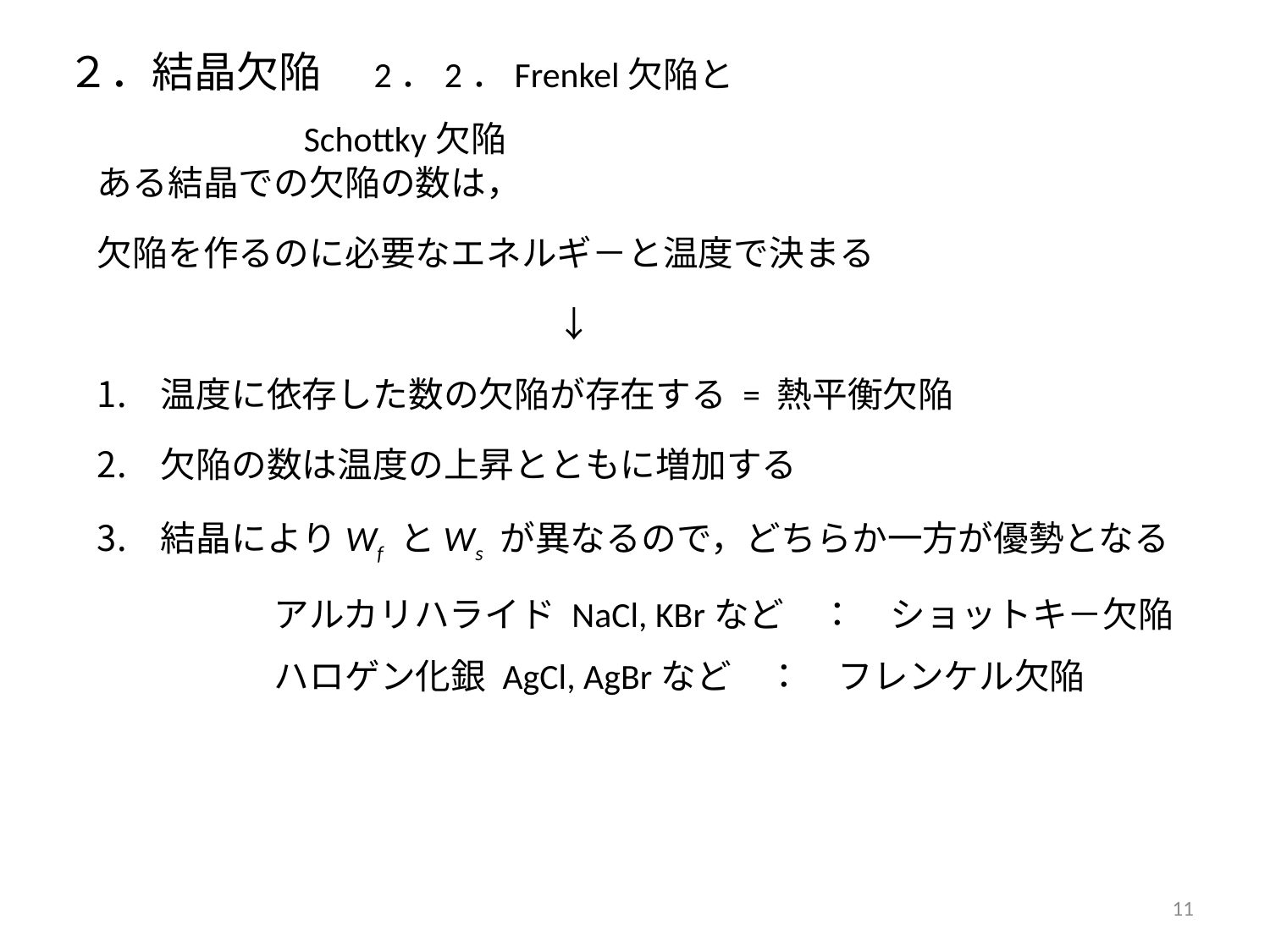

２．結晶欠陥　2．2．Frenkel欠陥とSchottky欠陥
ある結晶での欠陥の数は，
欠陥を作るのに必要なエネルギ－と温度で決まる
　　　　　　　　　　　　　↓
温度に依存した数の欠陥が存在する = 熱平衡欠陥
欠陥の数は温度の上昇とともに増加する
結晶によりWf とWs が異なるので，どちらか一方が優勢となる
　　　　　アルカリハライド NaCl, KBrなど　：　ショットキ－欠陥
　　　　　ハロゲン化銀 AgCl, AgBrなど　：　フレンケル欠陥
11